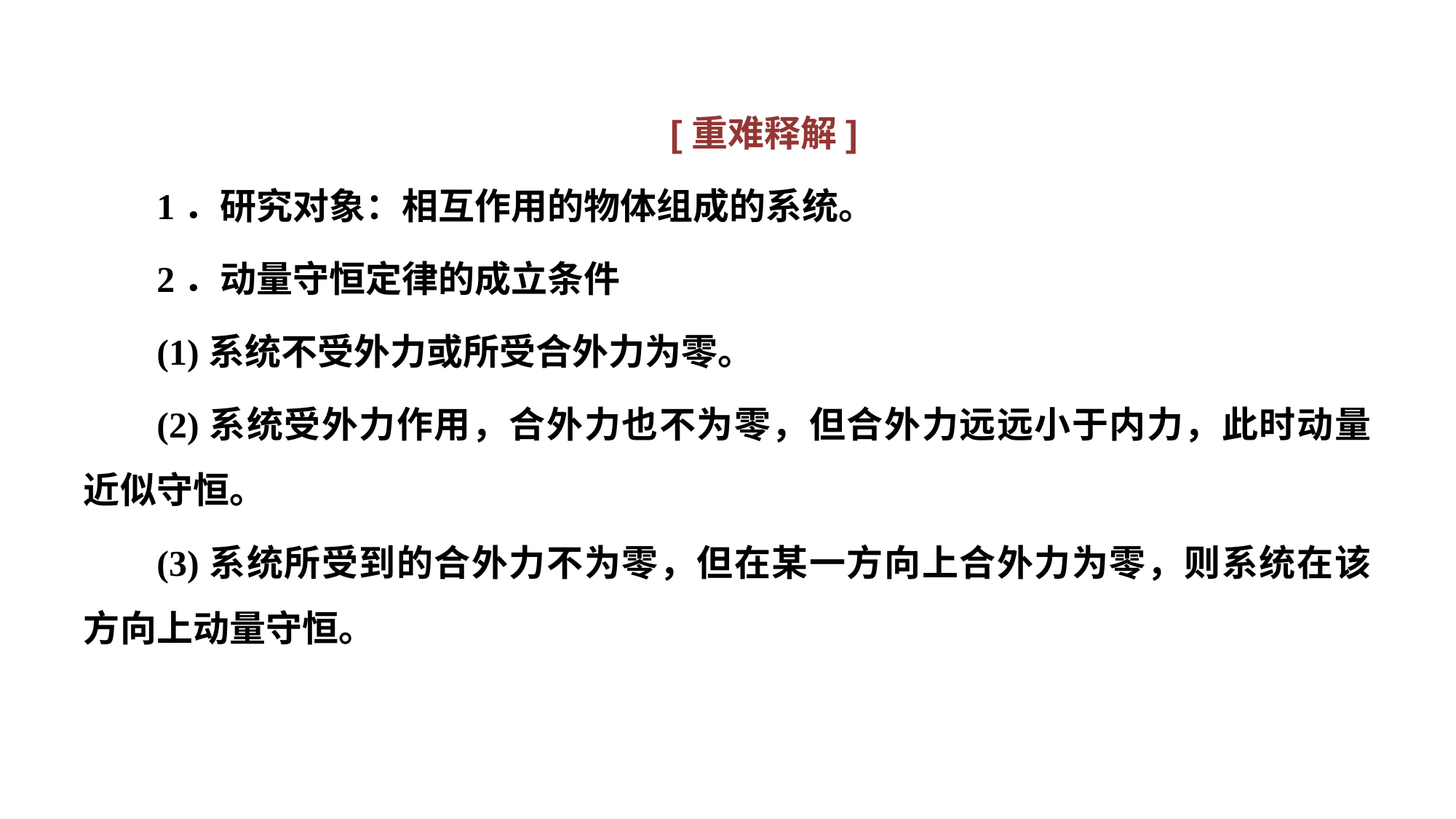

[重难释解]
1．研究对象：相互作用的物体组成的系统。
2．动量守恒定律的成立条件
(1)系统不受外力或所受合外力为零。
(2)系统受外力作用，合外力也不为零，但合外力远远小于内力，此时动量近似守恒。
(3)系统所受到的合外力不为零，但在某一方向上合外力为零，则系统在该方向上动量守恒。